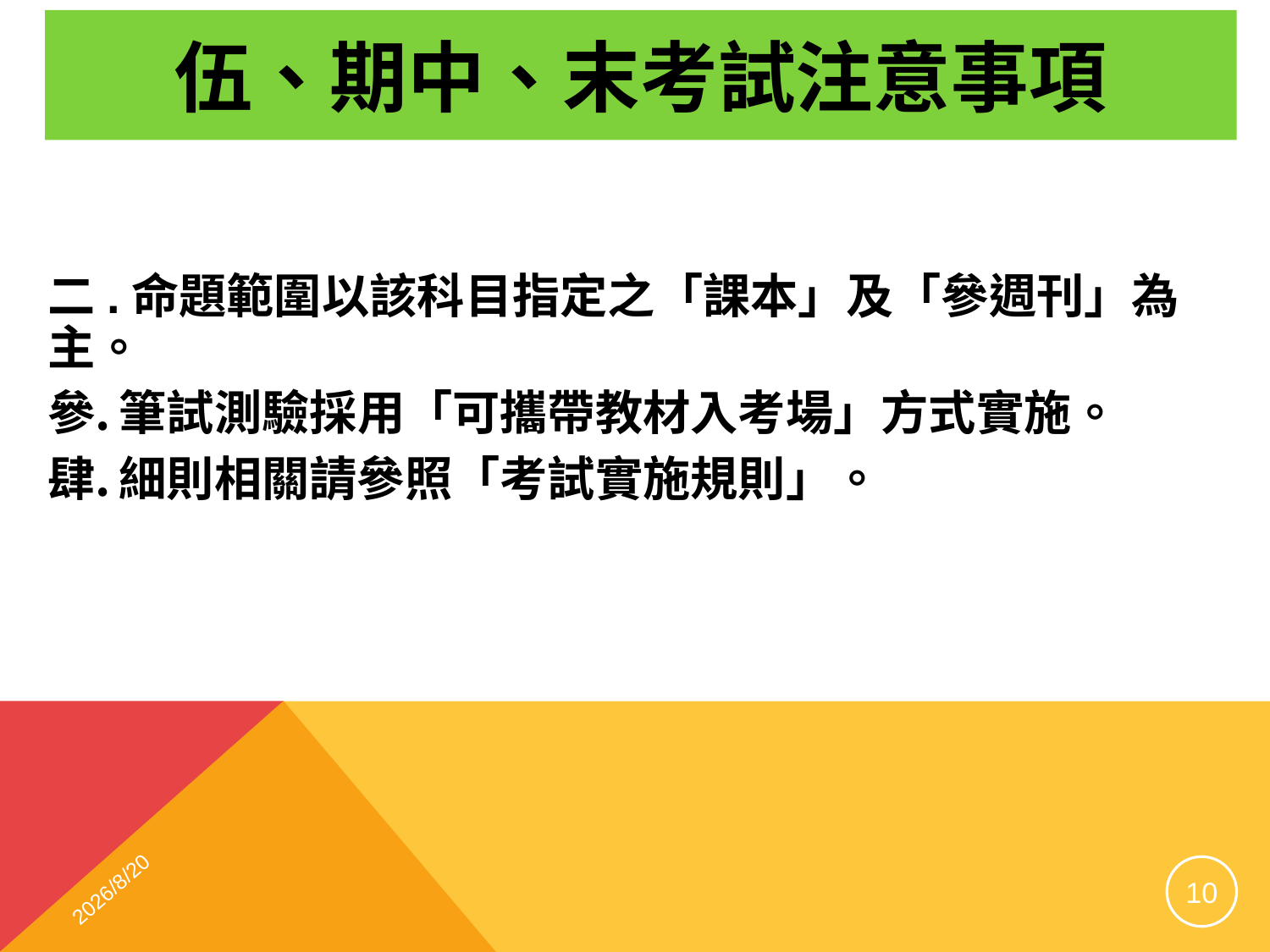

伍、期中、末考試注意事項
#

二.命題範圍以該科目指定之「課本」及「參週刊」為主。
筆試測驗採用「可攜帶教材入考場」方式實施。
細則相關請參照「考試實施規則」。

2026/8/20
10